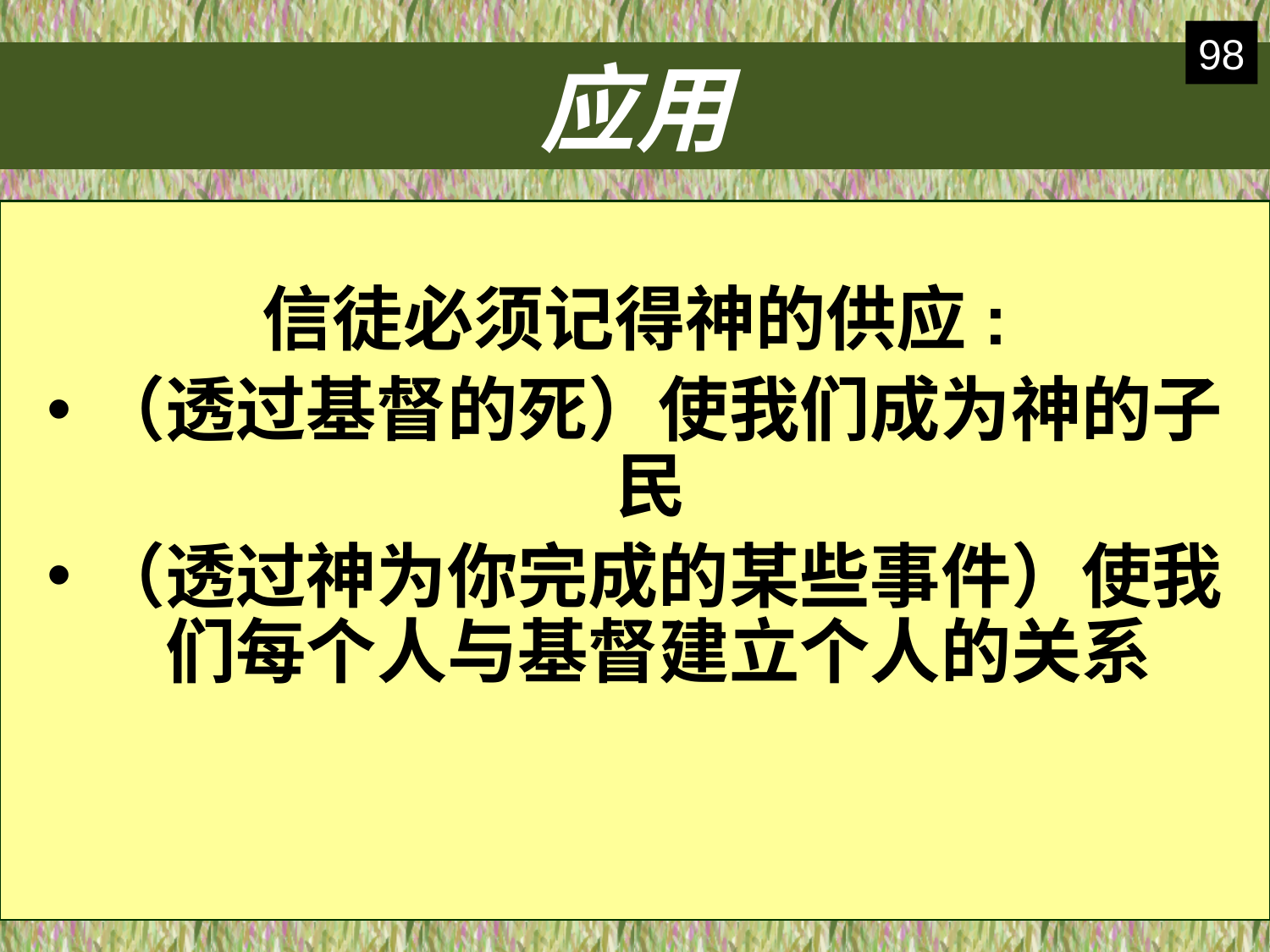

98
# 应用

信徒必须记得神的供应:
（透过基督的死）使我们成为神的子民
（透过神为你完成的某些事件）使我们每个人与基督建立个人的关系